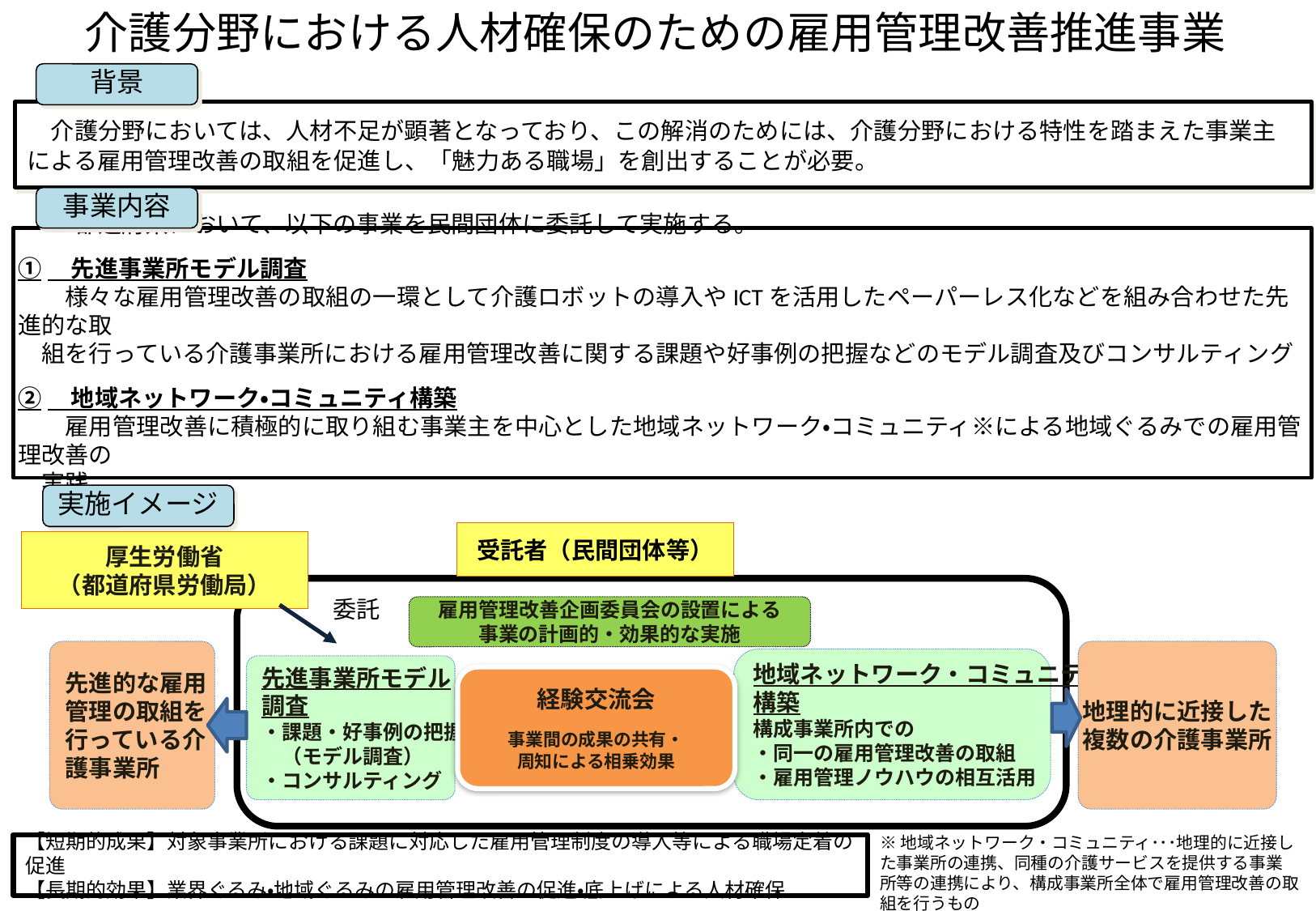

介護分野における人材確保のための雇用管理改善推進事業
背景
　介護分野においては、人材不足が顕著となっており、この解消のためには、介護分野における特性を踏まえた事業主による雇用管理改善の取組を促進し、「魅力ある職場」を創出することが必要。
事業内容
　47都道府県において、以下の事業を民間団体に委託して実施する。

①　先進事業所モデル調査
　　様々な雇用管理改善の取組の一環として介護ロボットの導入やICTを活用したペーパーレス化などを組み合わせた先進的な取
　組を行っている介護事業所における雇用管理改善に関する課題や好事例の把握などのモデル調査及びコンサルティング

②　地域ネットワーク・コミュニティ構築
　　雇用管理改善に積極的に取り組む事業主を中心とした地域ネットワーク・コミュニティ※による地域ぐるみでの雇用管理改善の
　実践
実施イメージ
受託者（民間団体等）
厚生労働省
（都道府県労働局）

委託
雇用管理改善企画委員会の設置による
事業の計画的・効果的な実施

先進的な雇用
管理の取組を
行っている介
護事業所
地理的に近接した
複数の介護事業所
地域ネットワーク・コミュニティ
構築
構成事業所内での
・同一の雇用管理改善の取組
・雇用管理ノウハウの相互活用
先進事業所モデル
調査
・課題・好事例の把握
　（モデル調査）
・コンサルティング
経験交流会

事業間の成果の共有・
周知による相乗効果

※地域ネットワーク・コミュニティ･･･地理的に近接した事業所の連携、同種の介護サービスを提供する事業所等の連携により、構成事業所全体で雇用管理改善の取組を行うもの
【短期的成果】対象事業所における課題に対応した雇用管理制度の導入等による職場定着の促進
【長期的効果】業界ぐるみ・地域ぐるみの雇用管理改善の促進・底上げによる人材確保